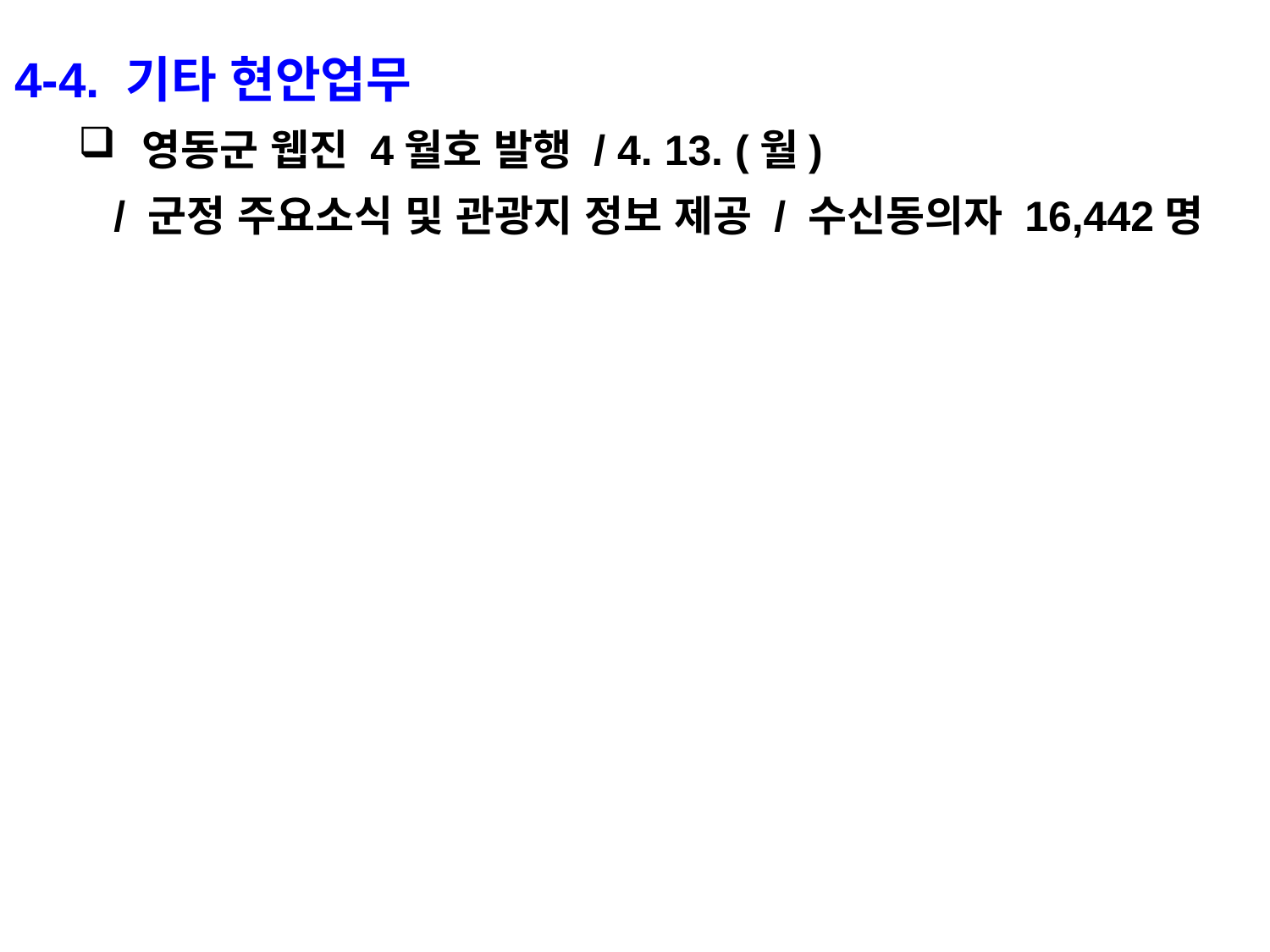

4-4. 기타 현안업무
영동군 웹진 4월호 발행 / 4. 13. (월)
   / 군정 주요소식 및 관광지 정보 제공 / 수신동의자 16,442명